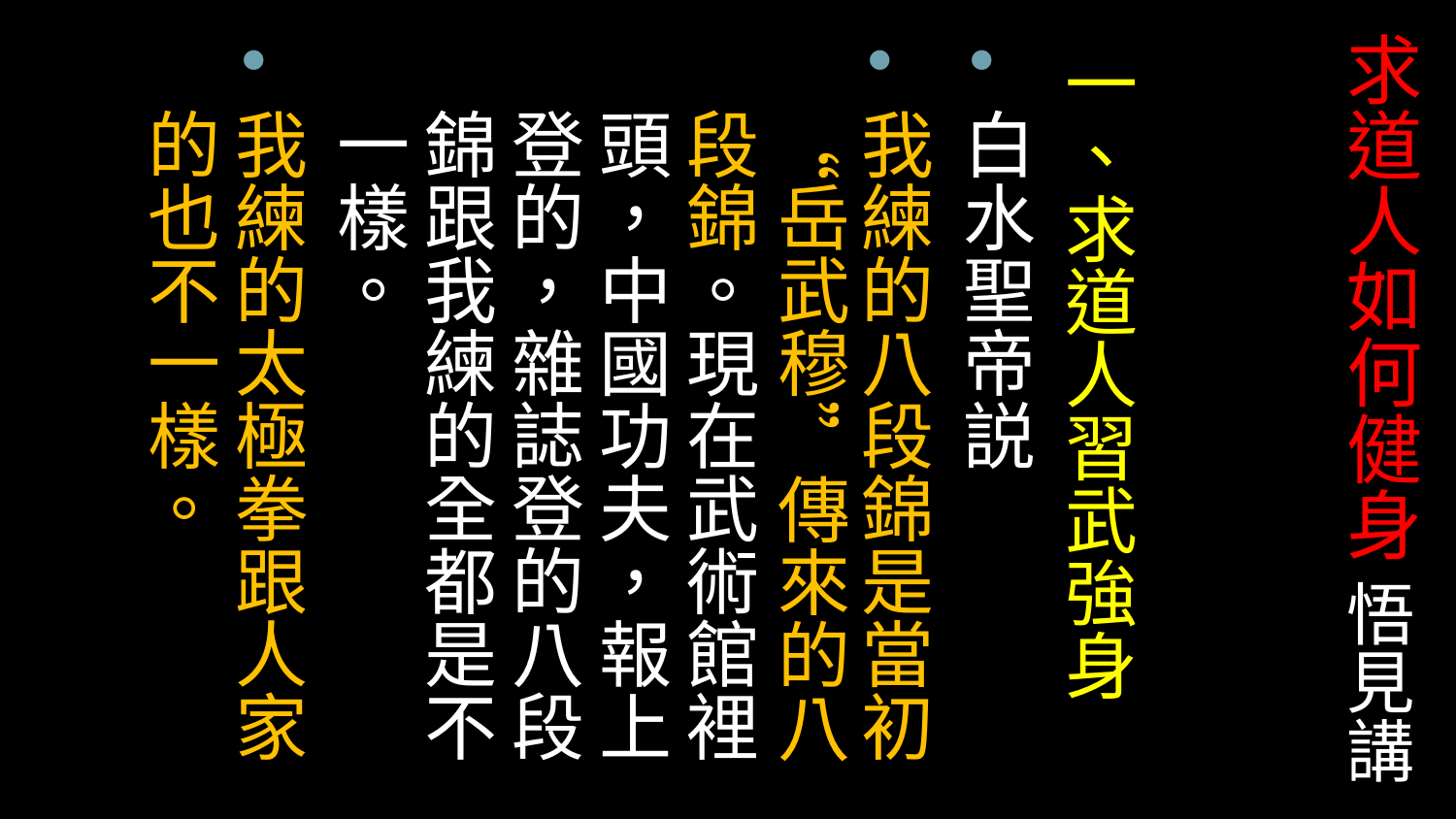

# 求道人如何健身 悟見講
一、求道人習武強身
白水聖帝説
我練的八段錦是當初“岳武穆”傳來的八段錦。現在武術館裡頭，中國功夫，報上登的，雜誌登的八段錦跟我練的全都是不一樣。
我練的太極拳跟人家的也不一樣。